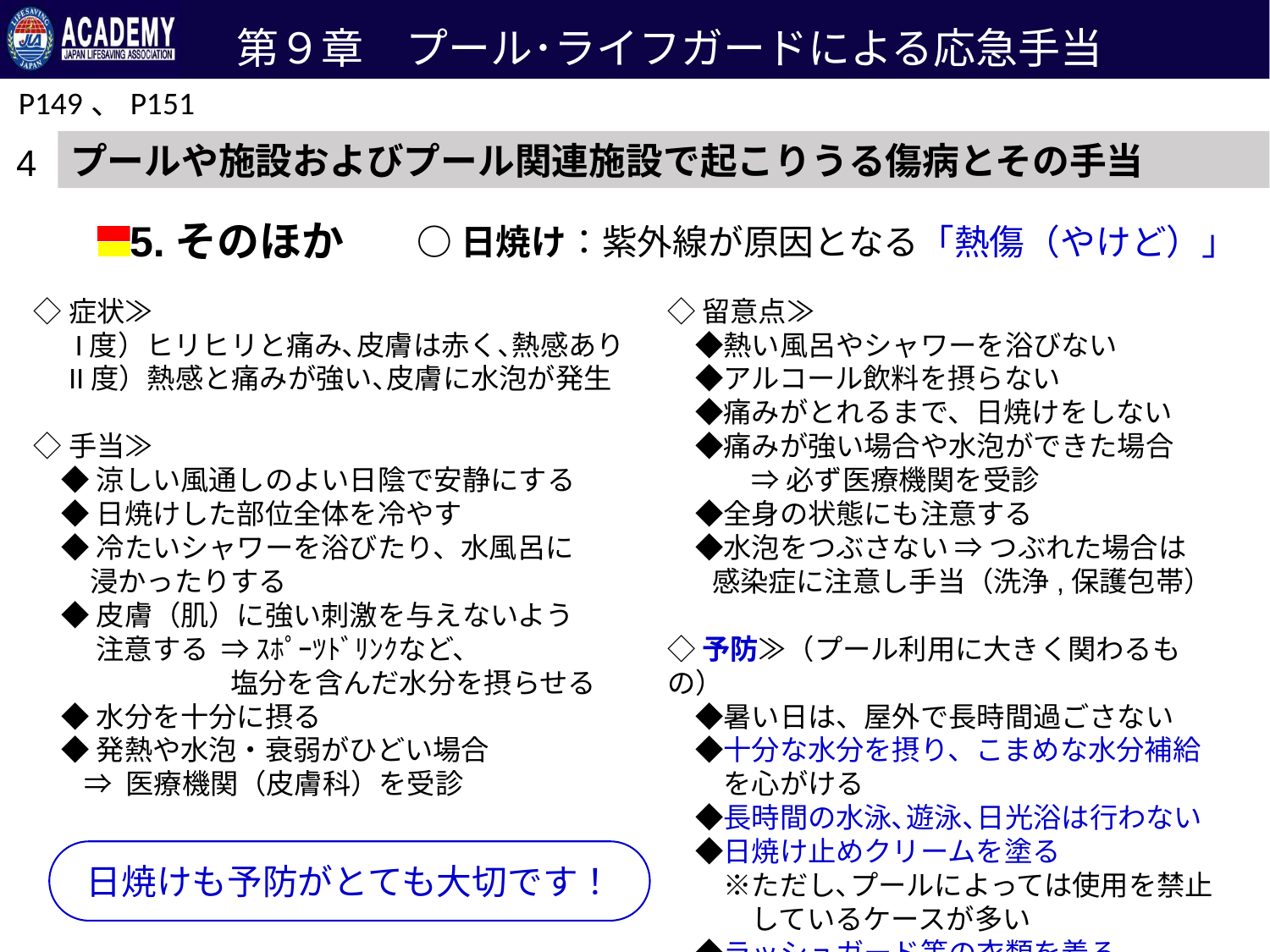

第９章　プール･ライフガードによる応急手当
P149、P151
プールや施設およびプール関連施設で起こりうる傷病とその手当
4
5.そのほか
○日焼け：紫外線が原因となる「熱傷（やけど）」
◇症状≫
　 I度）ヒリヒリと痛み､皮膚は赤く､熱感あり
　II度）熱感と痛みが強い､皮膚に水泡が発生

◇手当≫
　◆ 涼しい風通しのよい日陰で安静にする
　◆ 日焼けした部位全体を冷やす
　◆ 冷たいシャワーを浴びたり、水風呂に
　　浸かったりする
　◆ 皮膚（肌）に強い刺激を与えないよう
　　 注意する  ⇒ ｽﾎﾟｰﾂﾄﾞﾘﾝｸなど、
　　　　　　　塩分を含んだ水分を摂らせる
　◆ 水分を十分に摂る
　◆ 発熱や水泡・衰弱がひどい場合
        ⇒ 医療機関（皮膚科）を受診
◇留意点≫
　◆熱い風呂やシャワーを浴びない
　◆アルコール飲料を摂らない
　◆痛みがとれるまで、日焼けをしない
　◆痛みが強い場合や水泡ができた場合
　　　⇒ 必ず医療機関を受診
　◆全身の状態にも注意する
　◆水泡をつぶさない ⇒ つぶれた場合は
      感染症に注意し手当（洗浄,保護包帯）

◇予防≫（プール利用に大きく関わるもの）
　◆暑い日は、屋外で長時間過ごさない
　◆十分な水分を摂り、こまめな水分補給
　　を心がける
　◆長時間の水泳､遊泳､日光浴は行わない
　◆日焼け止めクリームを塗る
　　※ただし､プールによっては使用を禁止
　　　しているケースが多い
　◆ラッシュガード等の衣類を着る
日焼けも予防がとても大切です！